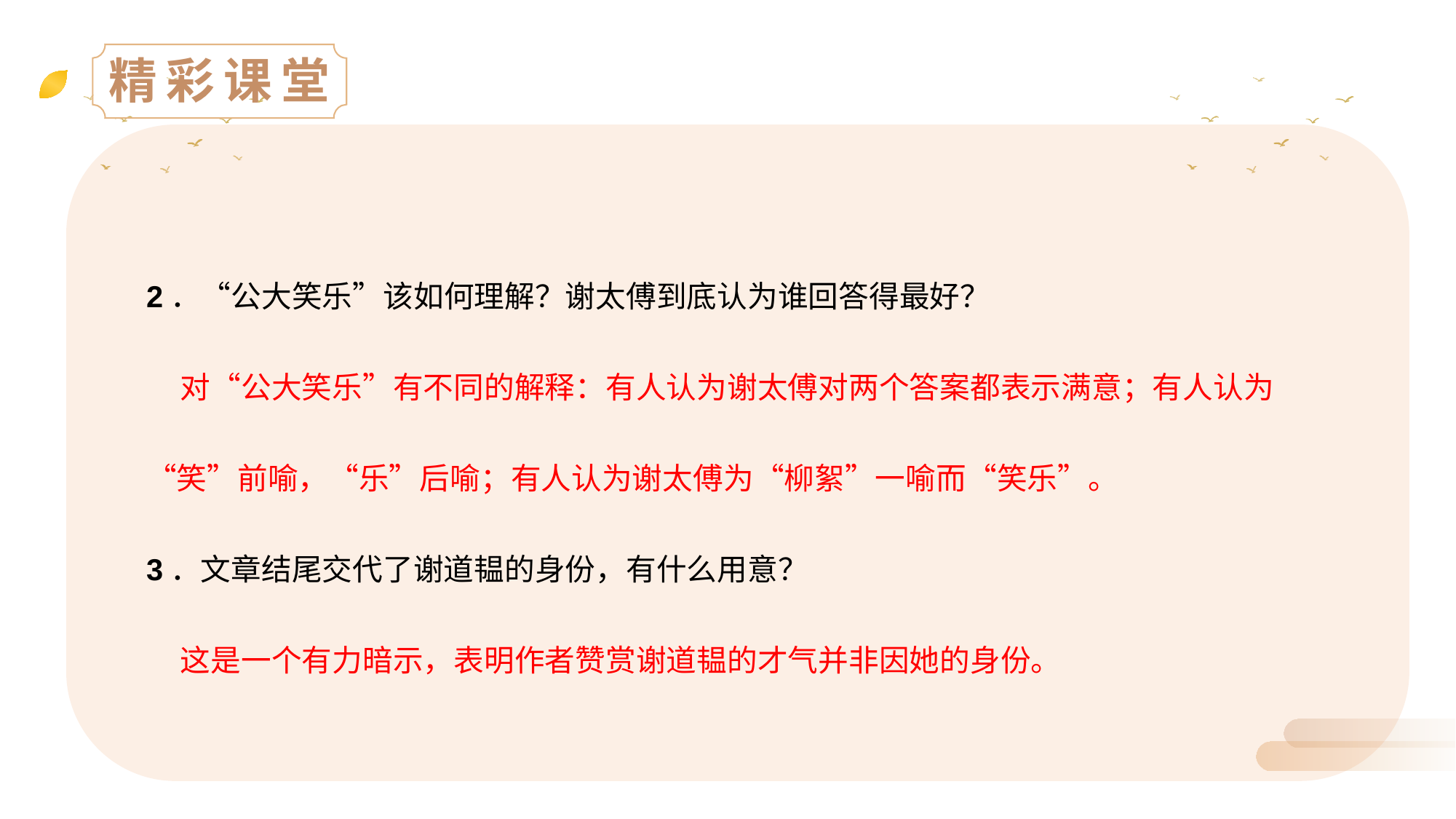

精彩课堂

2．“公大笑乐”该如何理解？谢太傅到底认为谁回答得最好？
    对“公大笑乐”有不同的解释：有人认为谢太傅对两个答案都表示满意；有人认为“笑”前喻，“乐”后喻；有人认为谢太傅为“柳絮”一喻而“笑乐”。
3．文章结尾交代了谢道韫的身份，有什么用意？
    这是一个有力暗示，表明作者赞赏谢道韫的才气并非因她的身份。